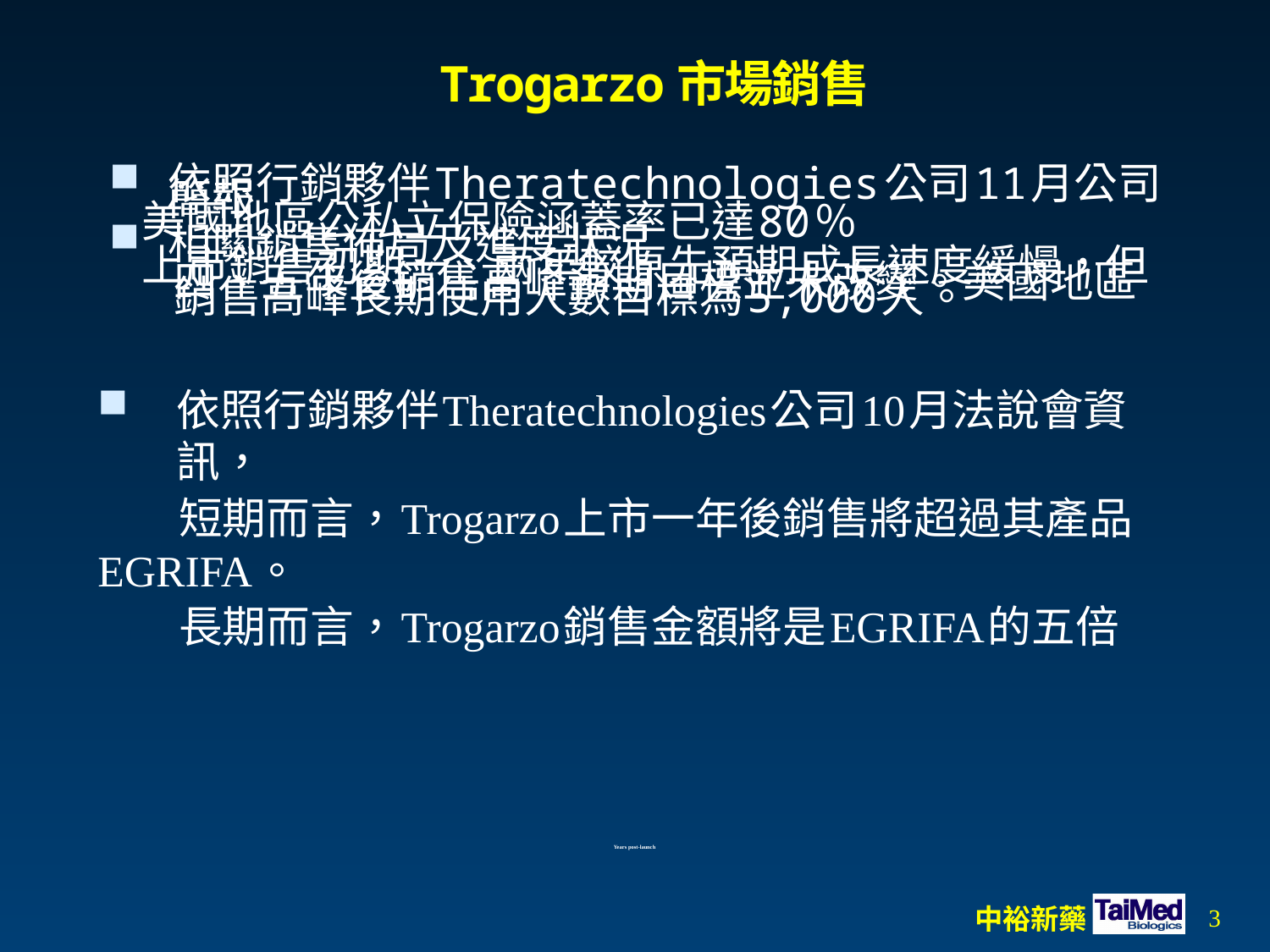

# Trogarzo市場銷售
依照行銷夥伴Theratechnologies公司11月公司簡報
   美國地區公私立保險涵蓋率已達80％
相關銷售佈局及進度狀況
   上市銷售初期一、兩年較原先預期成長速度緩慢，但四、五年後銷售高峰預期目標並未改變。美國地區銷售高峰長期使用人數目標為5,000人。

依照行銷夥伴Theratechnologies公司10月法說會資訊，
        短期而言，Trogarzo上市一年後銷售將超過其產品EGRIFA。
        長期而言，Trogarzo銷售金額將是EGRIFA的五倍

Years post-launch

3